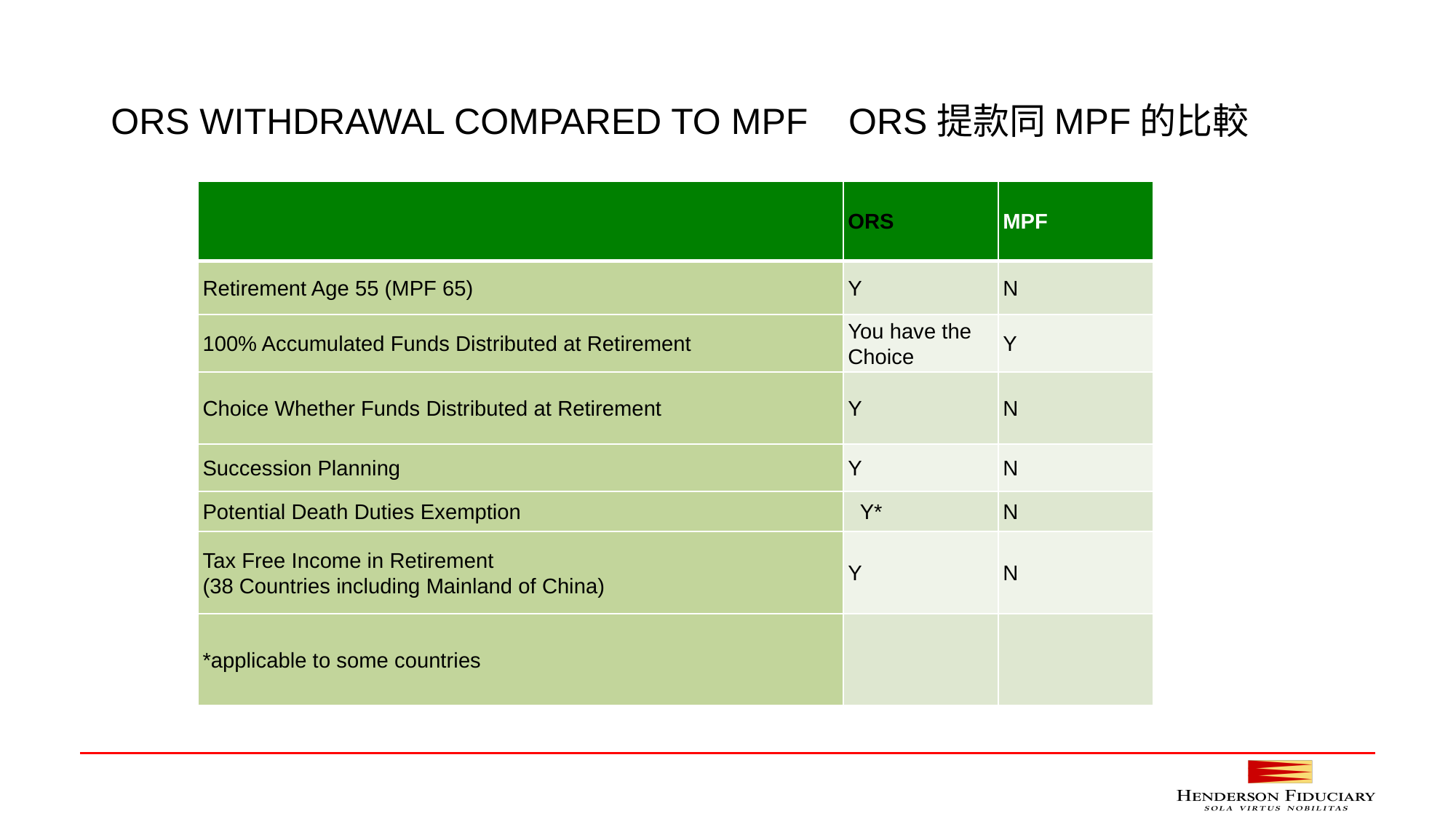

# ORS WITHDRAWAL COMPARED TO MPF    ORS提款同MPF的比較
|  | ORS | MPF |
| --- | --- | --- |
| Retirement Age 55 (MPF 65) | Y | N |
| 100% Accumulated Funds Distributed at Retirement | You have the Choice | Y |
| Choice Whether Funds Distributed at Retirement | Y | N |
| Succession Planning | Y | N |
| Potential Death Duties Exemption | Y\* | N |
| Tax Free Income in Retirement (38 Countries including Mainland of China) | Y | N |
| \*applicable to some countries |  |  |